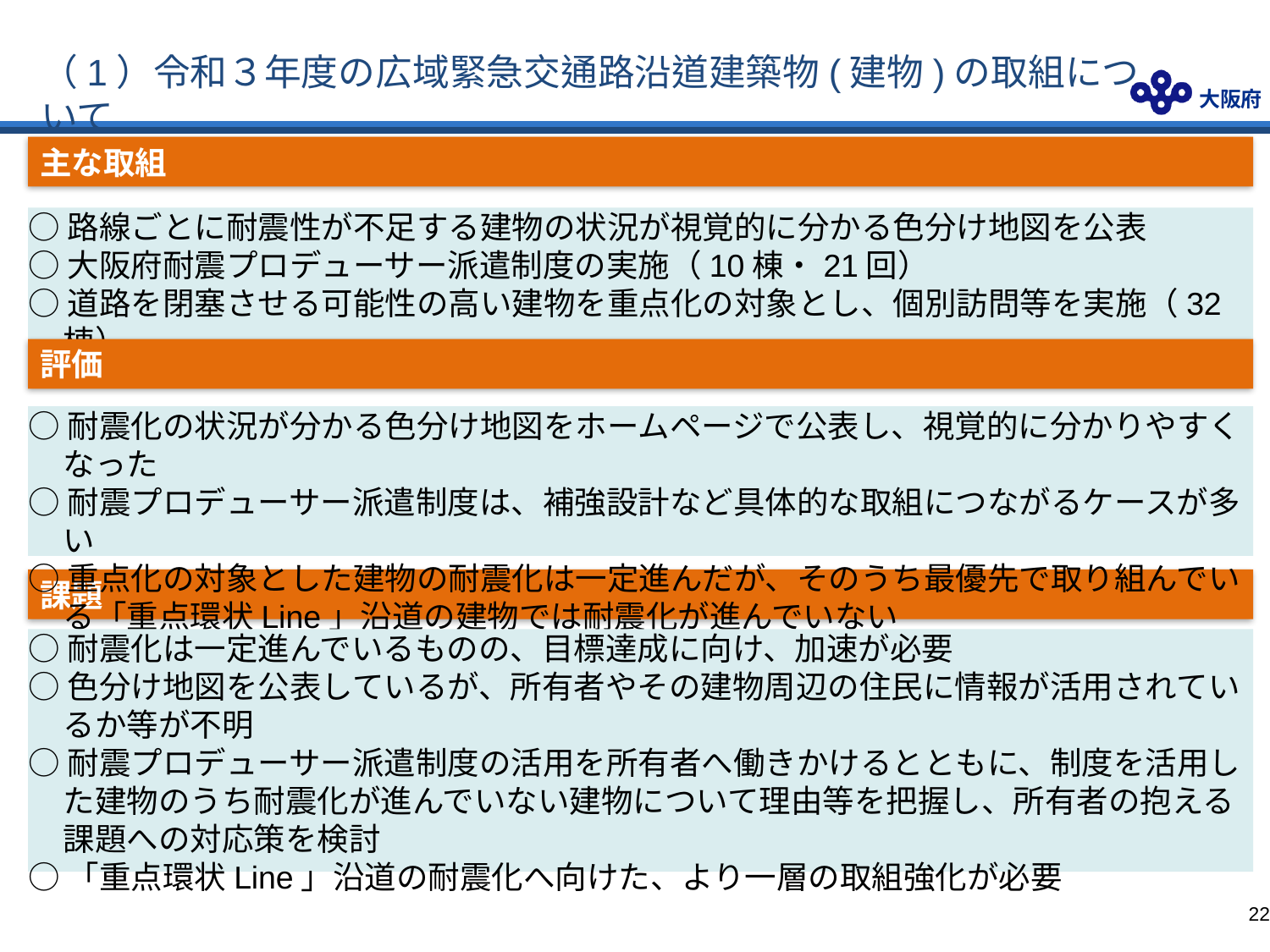

# （1）令和３年度の広域緊急交通路沿道建築物(建物)の取組について
主な取組
○路線ごとに耐震性が不足する建物の状況が視覚的に分かる色分け地図を公表
○大阪府耐震プロデューサー派遣制度の実施（10棟・21回）
○道路を閉塞させる可能性の高い建物を重点化の対象とし、個別訪問等を実施（32棟）
評価
○耐震化の状況が分かる色分け地図をホームページで公表し、視覚的に分かりやすくなった
○耐震プロデューサー派遣制度は、補強設計など具体的な取組につながるケースが多い
○重点化の対象とした建物の耐震化は一定進んだが、そのうち最優先で取り組んでいる「重点環状Line」沿道の建物では耐震化が進んでいない
課題
○耐震化は一定進んでいるものの、目標達成に向け、加速が必要
○色分け地図を公表しているが、所有者やその建物周辺の住民に情報が活用されているか等が不明
○耐震プロデューサー派遣制度の活用を所有者へ働きかけるとともに、制度を活用した建物のうち耐震化が進んでいない建物について理由等を把握し、所有者の抱える課題への対応策を検討
○「重点環状Line」沿道の耐震化へ向けた、より一層の取組強化が必要
22